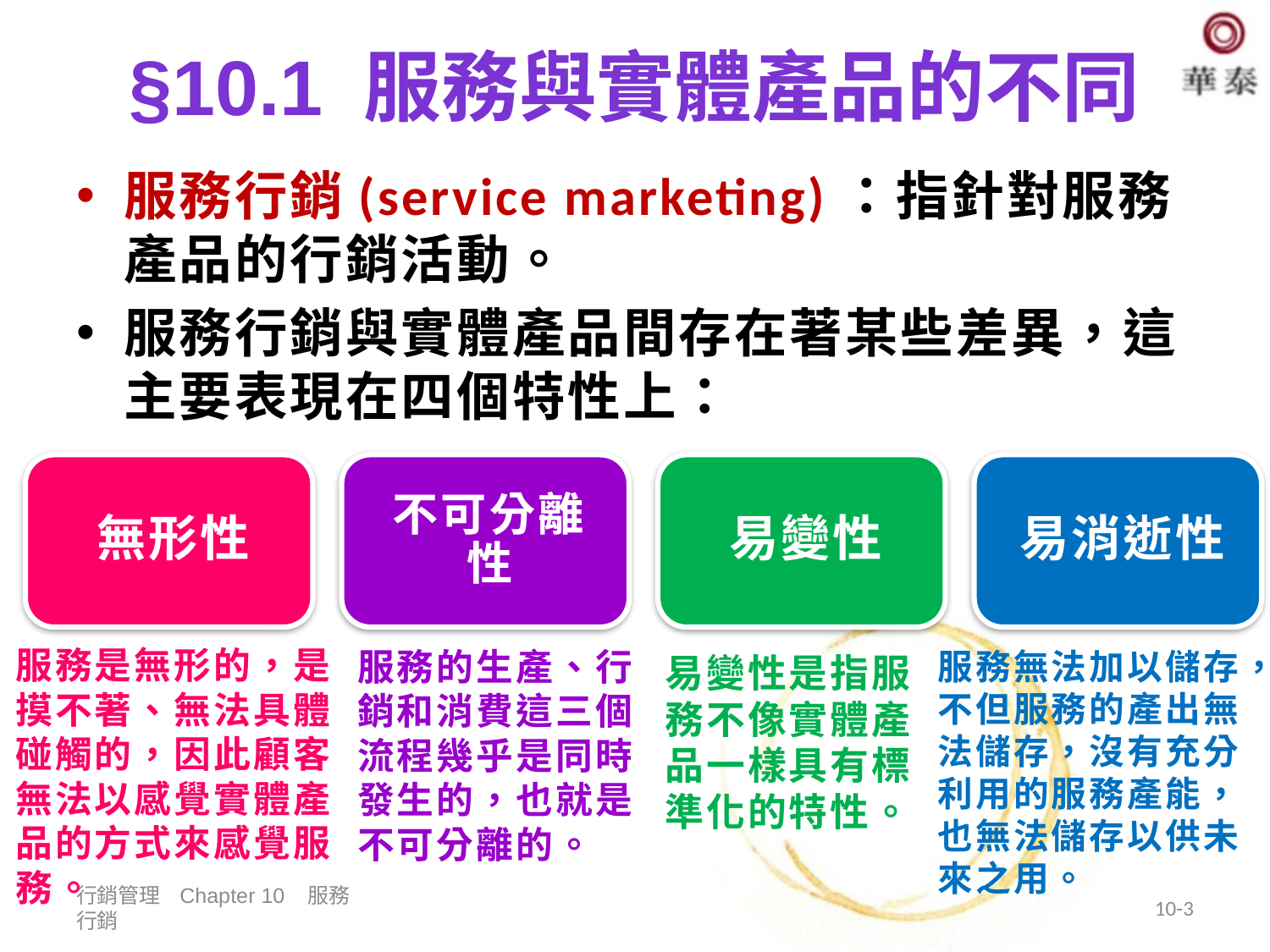

# §10.1 服務與實體產品的不同
服務行銷(service marketing)：指針對服務產品的行銷活動。
服務行銷與實體產品間存在著某些差異，這主要表現在四個特性上：
無形性
不可分離性
易變性
易消逝性
服務是無形的，是摸不著、無法具體碰觸的，因此顧客無法以感覺實體產品的方式來感覺服務。
服務的生產、行銷和消費這三個流程幾乎是同時發生的，也就是不可分離的。
服務無法加以儲存，不但服務的產出無法儲存，沒有充分利用的服務產能，也無法儲存以供未來之用。
易變性是指服務不像實體產品一樣具有標準化的特性。
行銷管理   Chapter 10   服務行銷
10-3